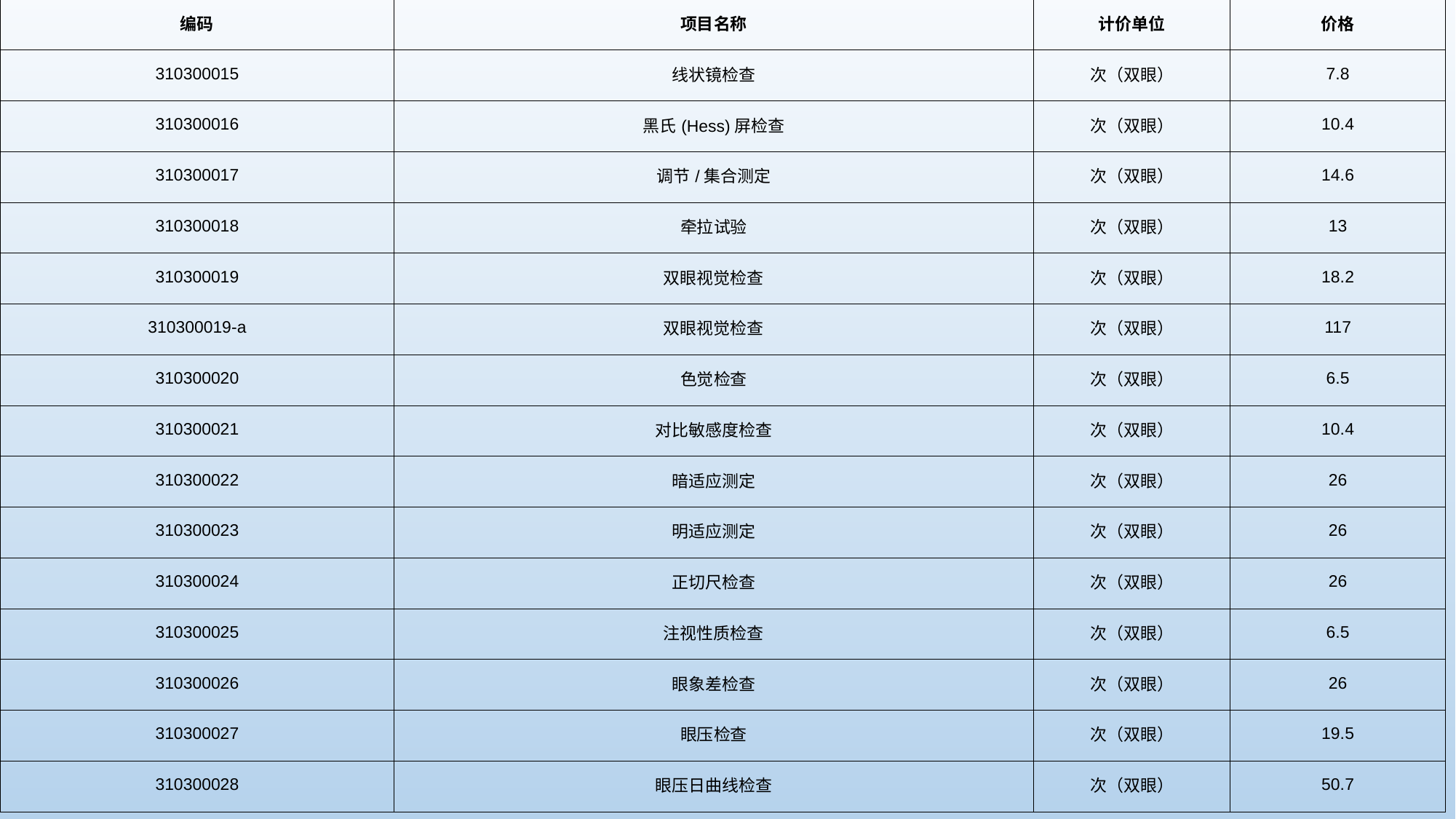

| 编码 | 项目名称 | 计价单位 | 价格 |
| --- | --- | --- | --- |
| 310300015 | 线状镜检查 | 次（双眼） | 7.8 |
| 310300016 | 黑氏(Hess)屏检查 | 次（双眼） | 10.4 |
| 310300017 | 调节/集合测定 | 次（双眼） | 14.6 |
| 310300018 | 牵拉试验 | 次（双眼） | 13 |
| 310300019 | 双眼视觉检查 | 次（双眼） | 18.2 |
| 310300019-a | 双眼视觉检查 | 次（双眼） | 117 |
| 310300020 | 色觉检查 | 次（双眼） | 6.5 |
| 310300021 | 对比敏感度检查 | 次（双眼） | 10.4 |
| 310300022 | 暗适应测定 | 次（双眼） | 26 |
| 310300023 | 明适应测定 | 次（双眼） | 26 |
| 310300024 | 正切尺检查 | 次（双眼） | 26 |
| 310300025 | 注视性质检查 | 次（双眼） | 6.5 |
| 310300026 | 眼象差检查 | 次（双眼） | 26 |
| 310300027 | 眼压检查 | 次（双眼） | 19.5 |
| 310300028 | 眼压日曲线检查 | 次（双眼） | 50.7 |